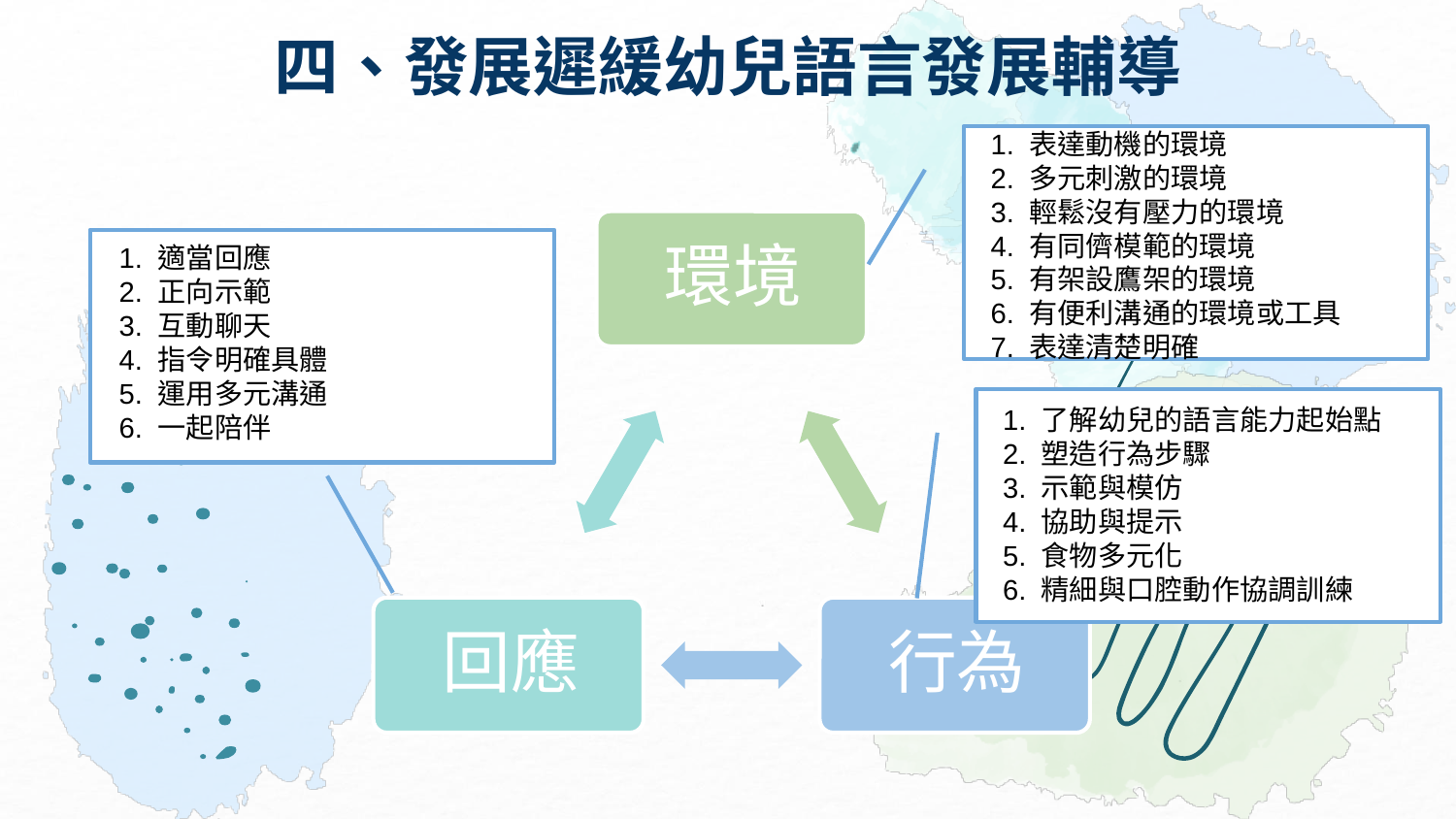

# 四、發展遲緩幼兒語言發展輔導
1. 表達動機的環境
2. 多元刺激的環境
3. 輕鬆沒有壓力的環境
4. 有同儕模範的環境
5. 有架設鷹架的環境
6. 有便利溝通的環境或工具
7. 表達清楚明確

環境

行為

回應

1. 適當回應
2. 正向示範
3. 互動聊天
4. 指令明確具體
5. 運用多元溝通
6. 一起陪伴

1. 了解幼兒的語言能力起始點
2. 塑造行為步驟
3. 示範與模仿
4. 協助與提示
5. 食物多元化
6. 精細與口腔動作協調訓練